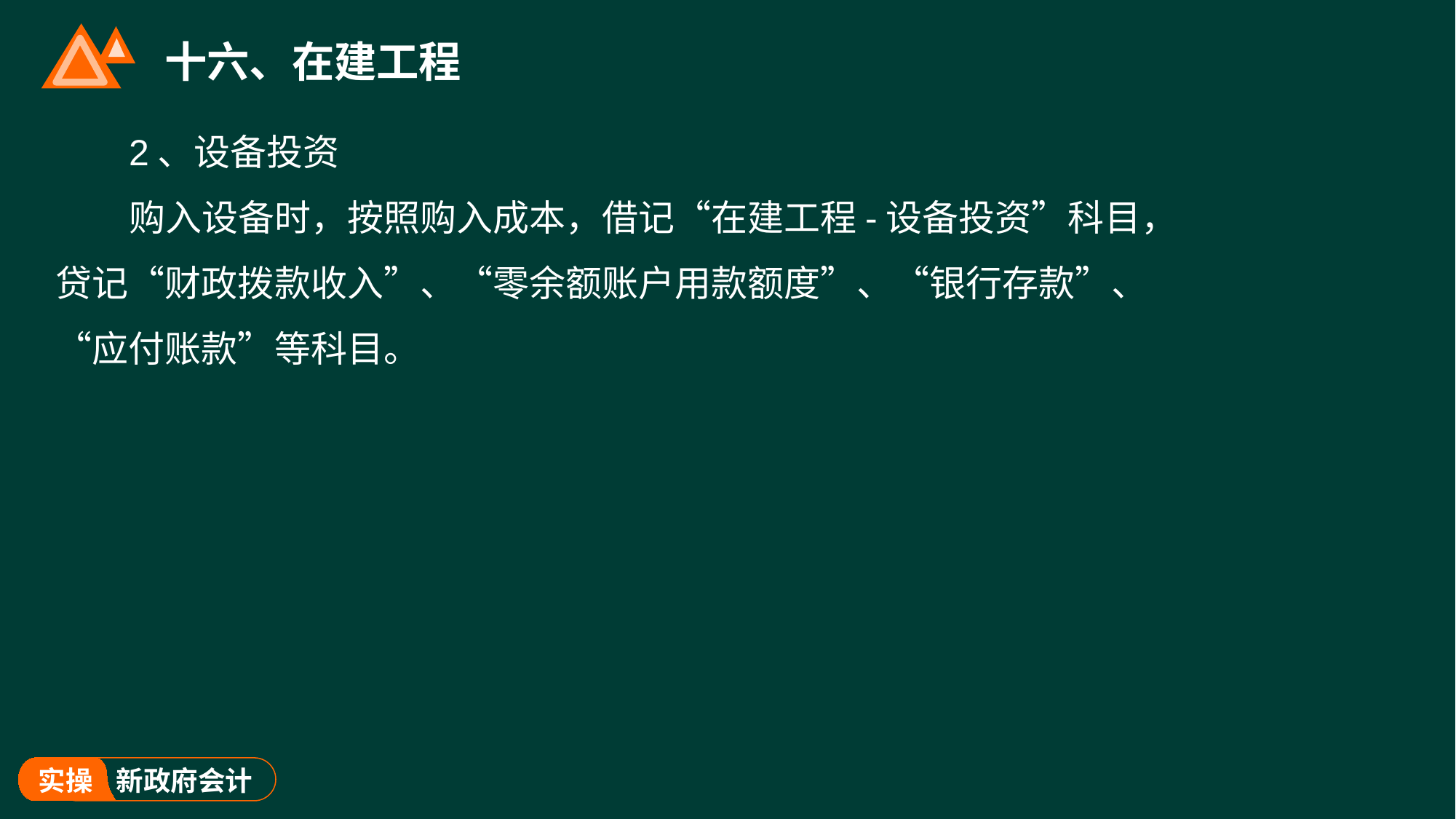

# 十六、在建工程
2、设备投资
购入设备时，按照购入成本，借记“在建工程-设备投资”科目，贷记“财政拨款收入”、“零余额账户用款额度”、“银行存款”、“应付账款”等科目。